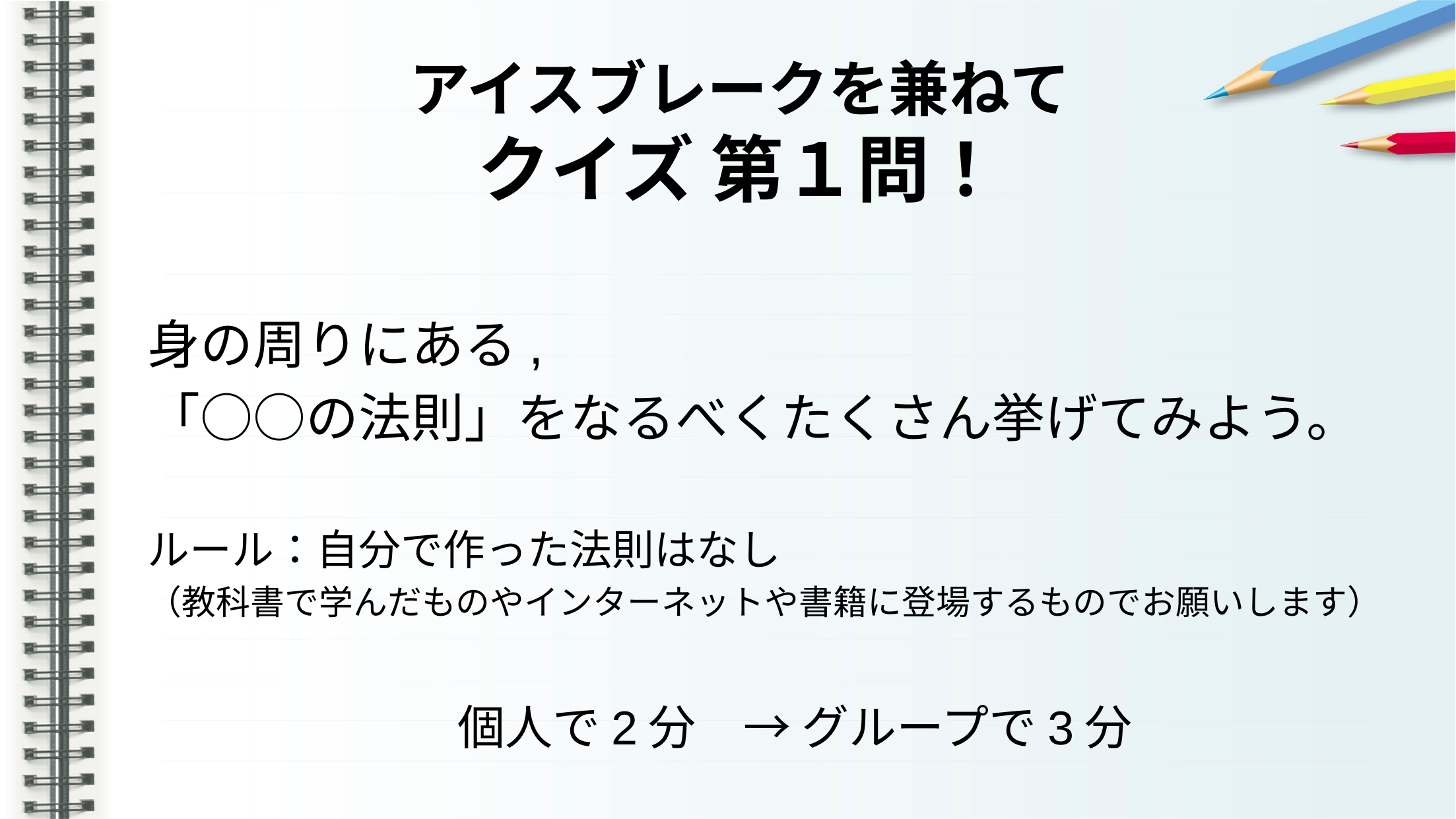

# アイスブレークを兼ねて クイズ 第１問！

身の周りにある,
「○○の法則」をなるべくたくさん挙げてみよう。

ルール：自分で作った法則はなし
（教科書で学んだものやインターネットや書籍に登場するものでお願いします）

個人で2分　→ グループで3分